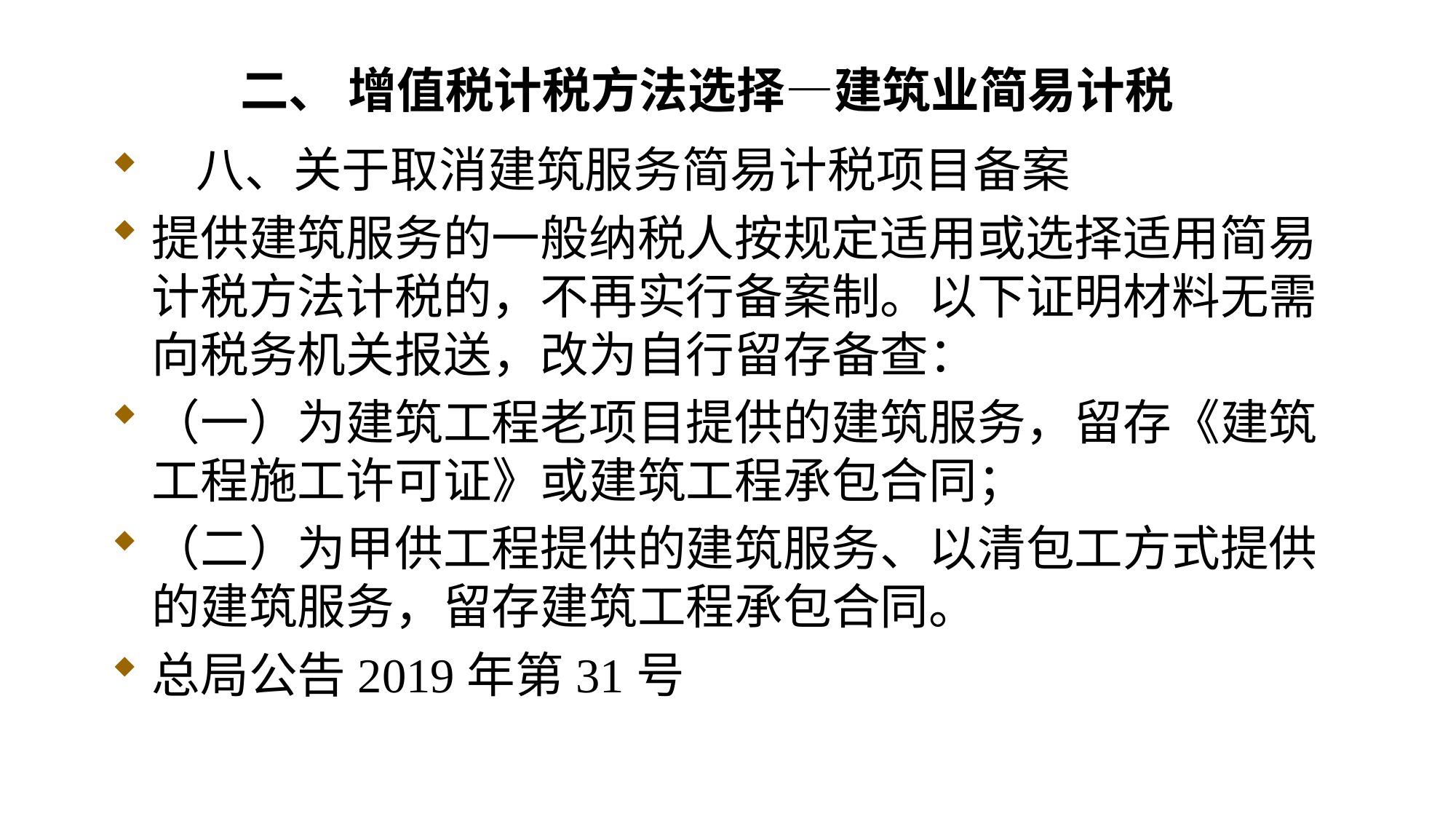

# 二、 增值税计税方法选择—建筑业简易计税
   八、关于取消建筑服务简易计税项目备案
提供建筑服务的一般纳税人按规定适用或选择适用简易计税方法计税的，不再实行备案制。以下证明材料无需向税务机关报送，改为自行留存备查：
（一）为建筑工程老项目提供的建筑服务，留存《建筑工程施工许可证》或建筑工程承包合同；
（二）为甲供工程提供的建筑服务、以清包工方式提供的建筑服务，留存建筑工程承包合同。
总局公告2019年第31号